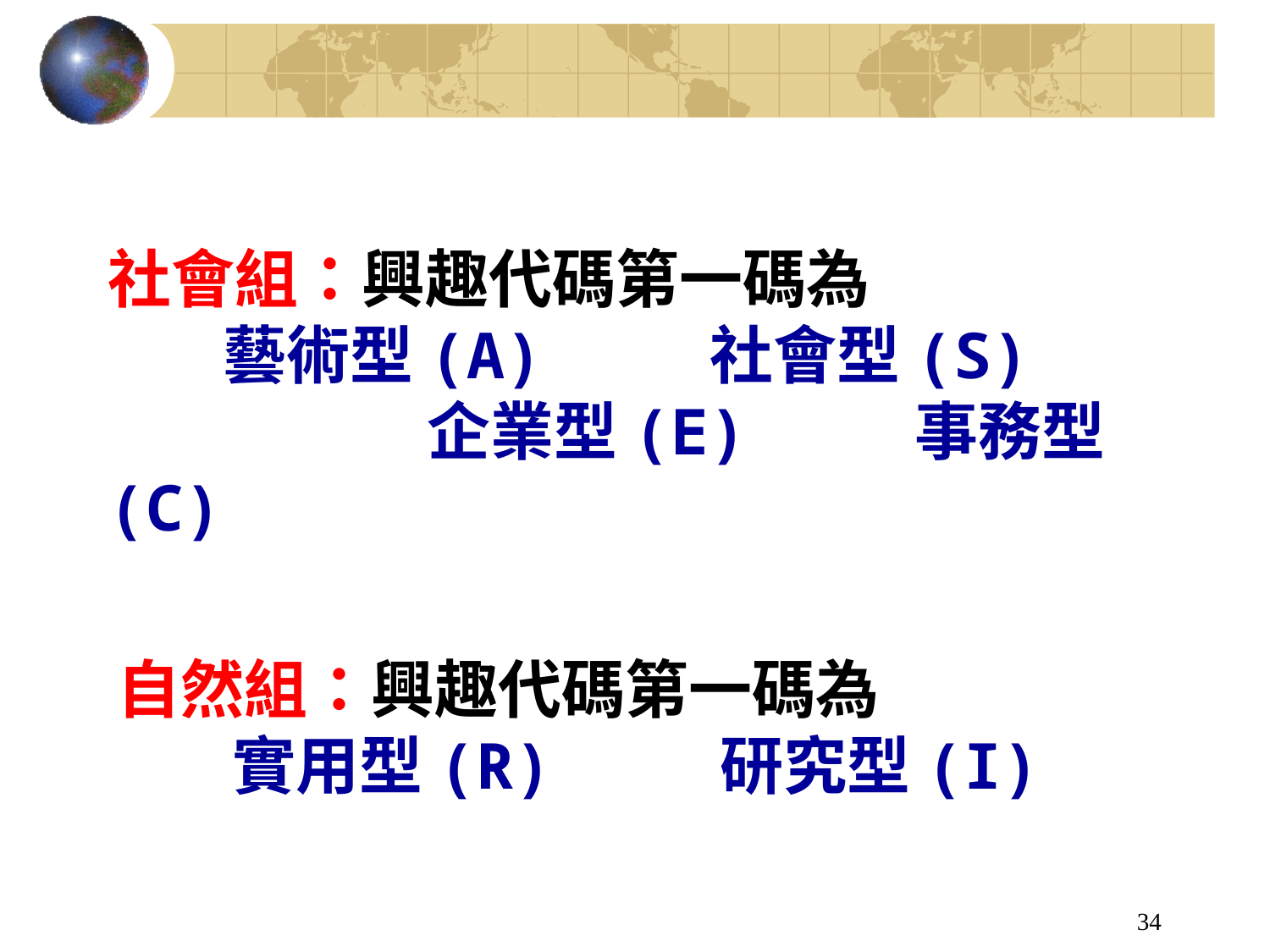

社會組：興趣代碼第一碼為
        藝術型(A)    社會型(S)
        企業型(E)    事務型(C)
自然組：興趣代碼第一碼為
        實用型(R)    研究型(I)
34